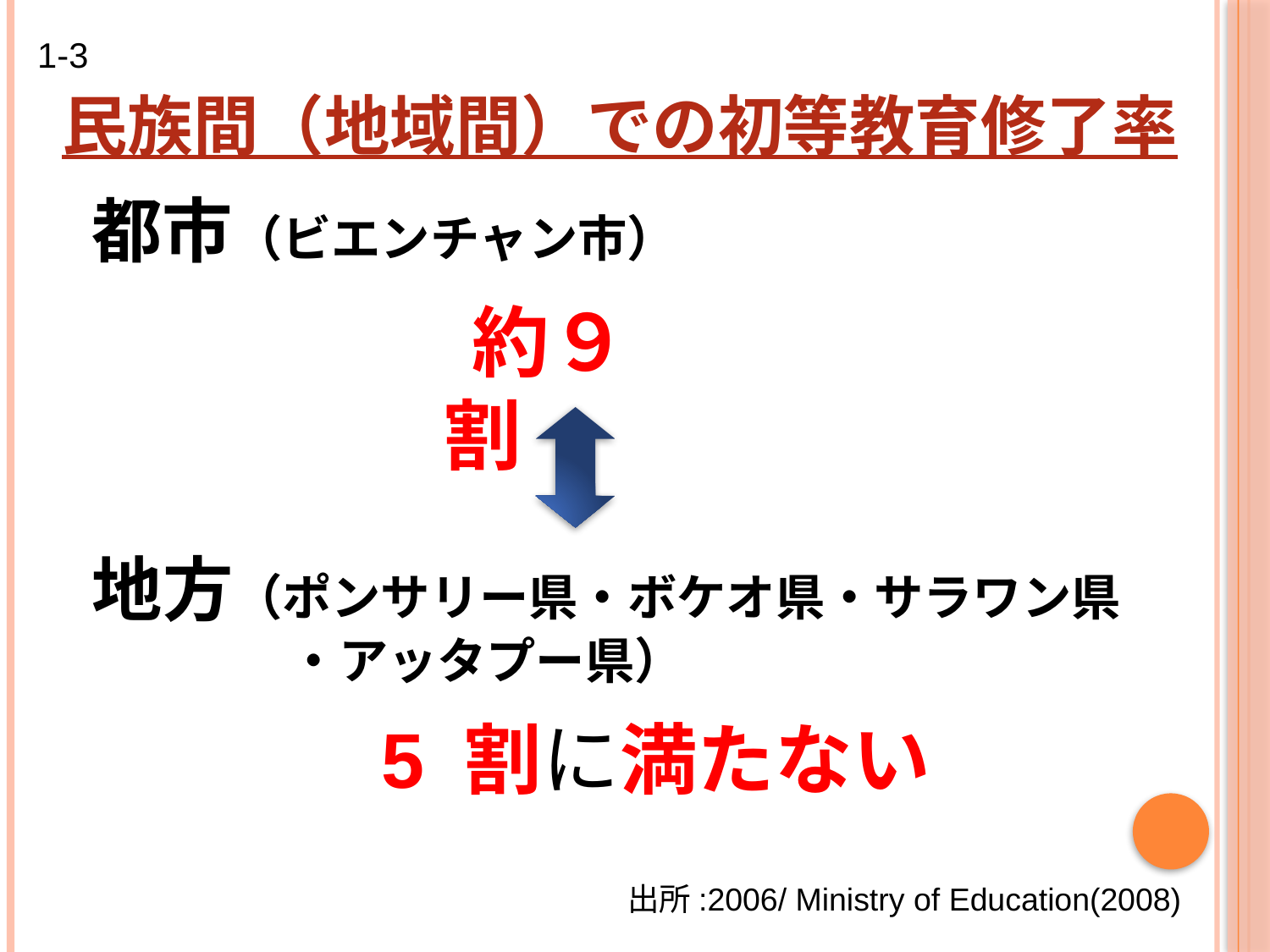

1-3
# 民族間（地域間）での初等教育修了率
都市（ビエンチャン市）

　約９ 割

地方（ポンサリー県・ボケオ県・サラワン県
　　　　・アッタプー県）

5 割に満たない
出所:2006/ Ministry of Education(2008)